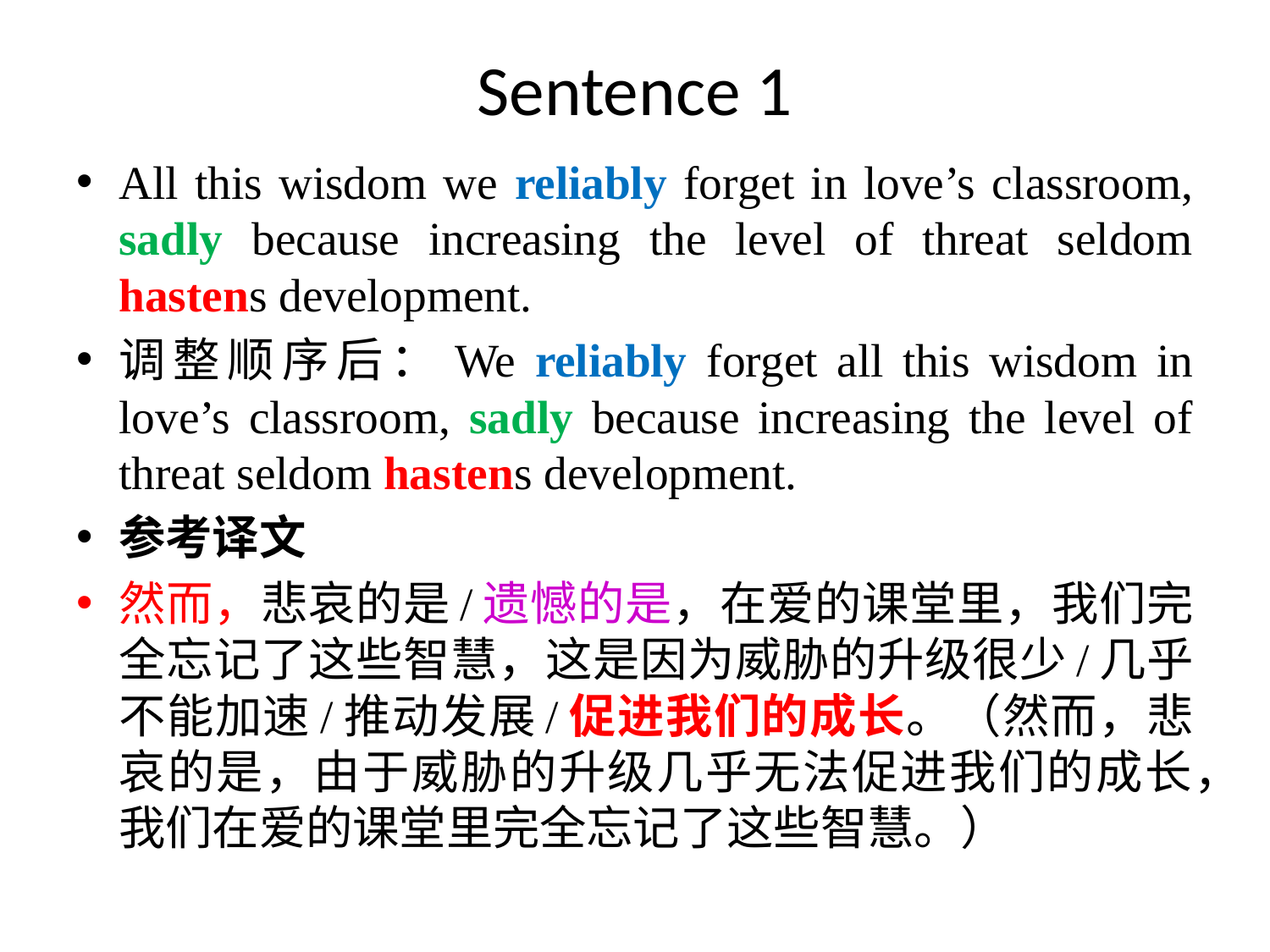

# Sentence 1
All this wisdom we reliably forget in love’s classroom, sadly because increasing the level of threat seldom hastens development.
调整顺序后：We reliably forget all this wisdom in love’s classroom, sadly because increasing the level of threat seldom hastens development.
参考译文
然而，悲哀的是/遗憾的是，在爱的课堂里，我们完全忘记了这些智慧，这是因为威胁的升级很少/几乎不能加速/推动发展/促进我们的成长。（然而，悲哀的是，由于威胁的升级几乎无法促进我们的成长，我们在爱的课堂里完全忘记了这些智慧。）